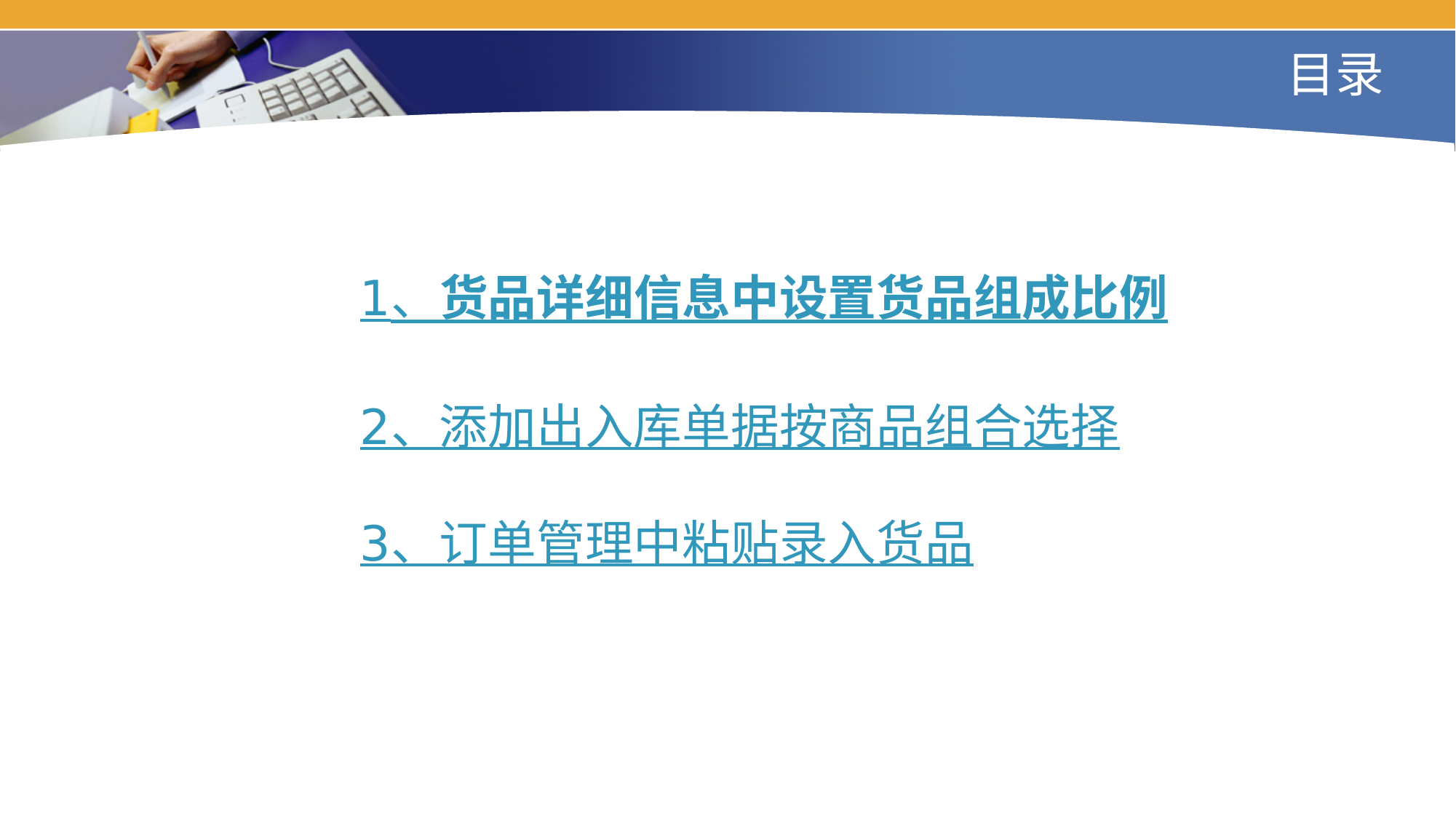

# 目录
1、货品详细信息中设置货品组成比例

2、添加出入库单据按商品组合选择

3、订单管理中粘贴录入货品